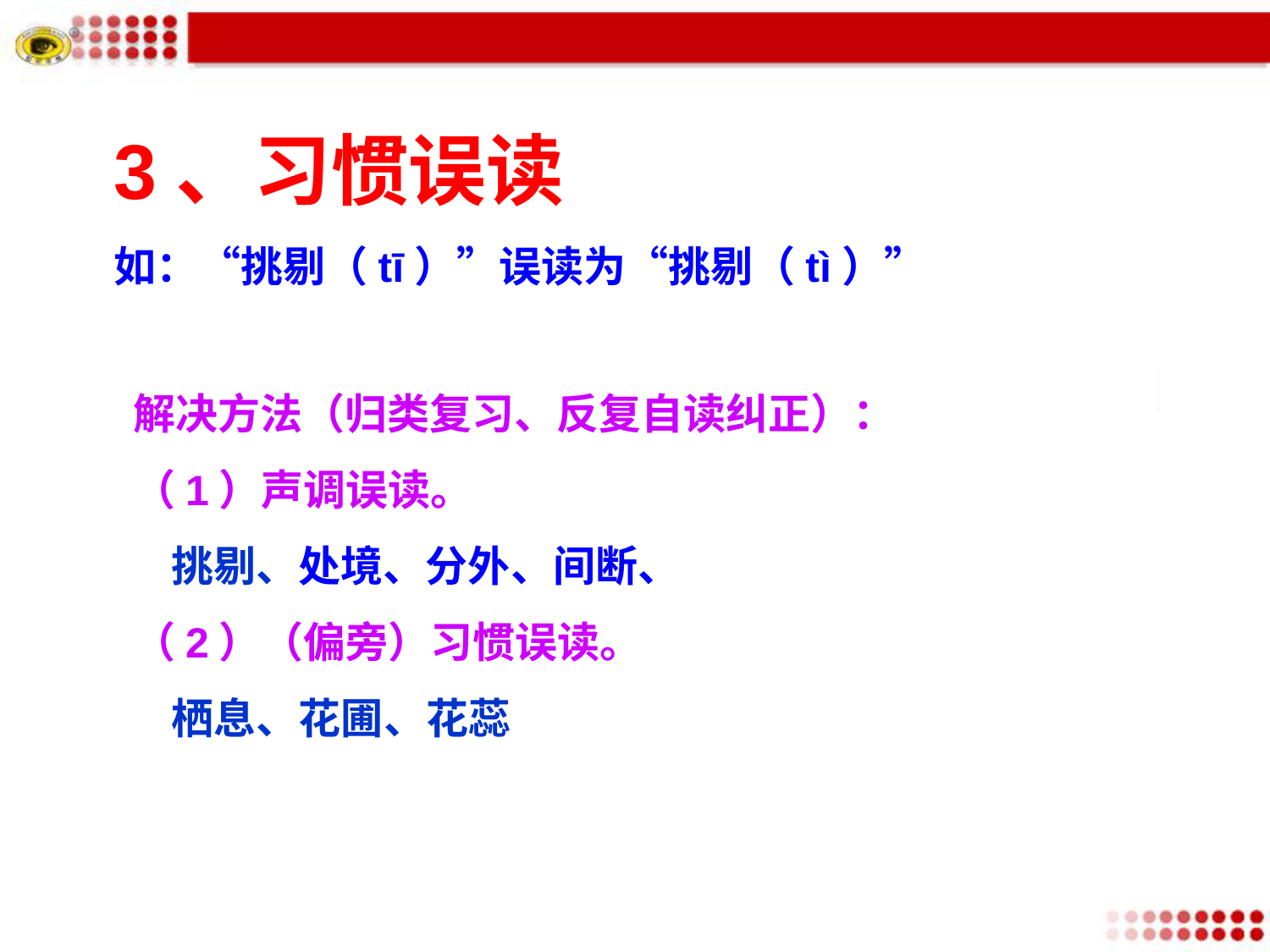

3、习惯误读
如：“挑剔（tī）”误读为“挑剔（tì）”
解决方法（归类复习、反复自读纠正）：
（1）声调误读。
   挑剔、处境、分外、间断、
（2）（偏旁）习惯误读。
   栖息、花圃、花蕊